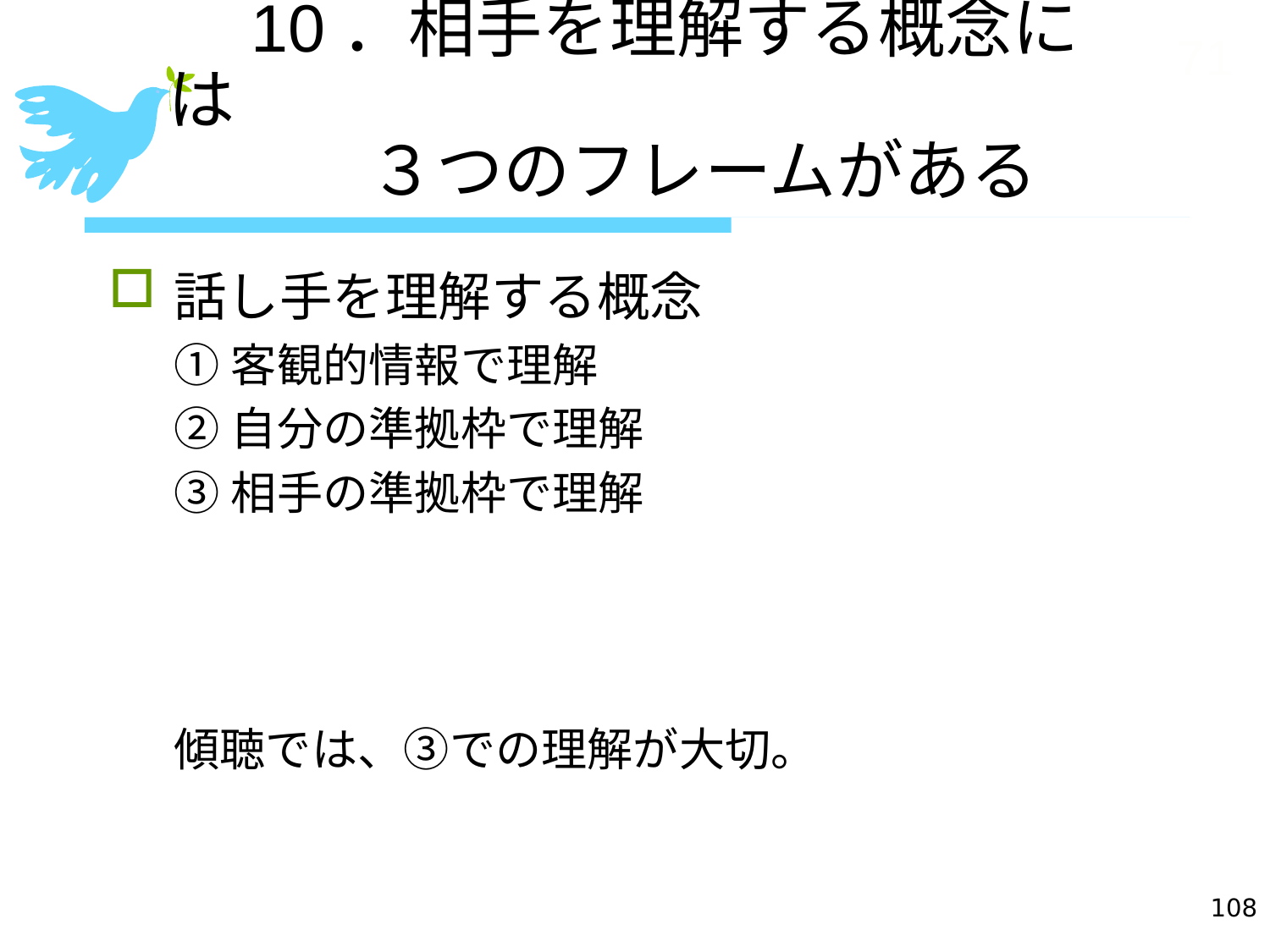

71
# 10．相手を理解する概念には 　　　３つのフレームがある

話し手を理解する概念
①客観的情報で理解
②自分の準拠枠で理解
③相手の準拠枠で理解

傾聴では、③での理解が大切。

108